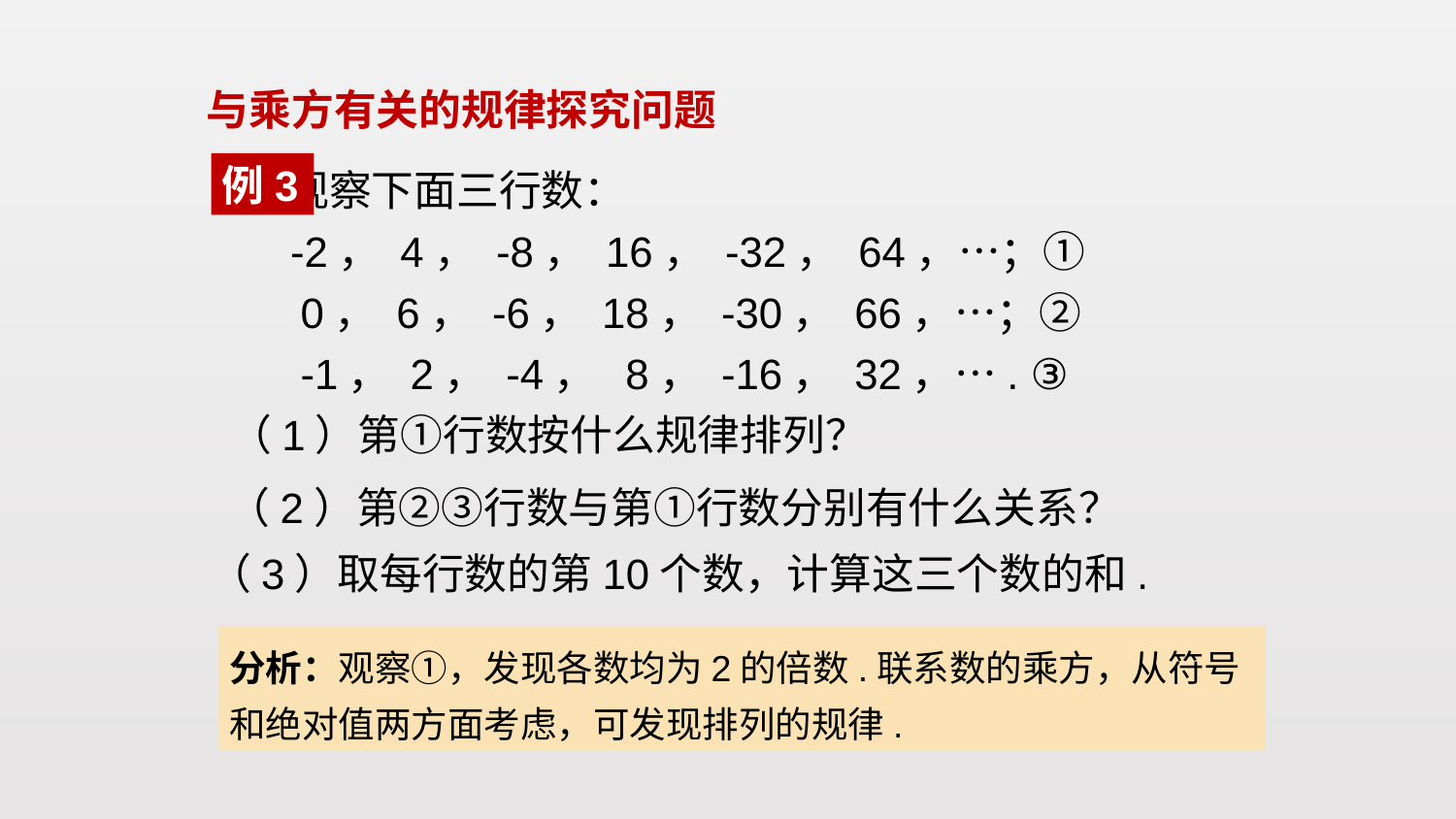

与乘方有关的规律探究问题
     观察下面三行数：
      -2， 4， -8， 16， -32， 64，…；①
      0， 6， -6， 18， -30， 66，…；②
      -1， 2， -4，  8， -16， 32，…. ③
（1）第①行数按什么规律排列？
例3
（2）第②③行数与第①行数分别有什么关系？
（3）取每行数的第10个数，计算这三个数的和.
分析：观察①，发现各数均为2的倍数.联系数的乘方，从符号和绝对值两方面考虑，可发现排列的规律.